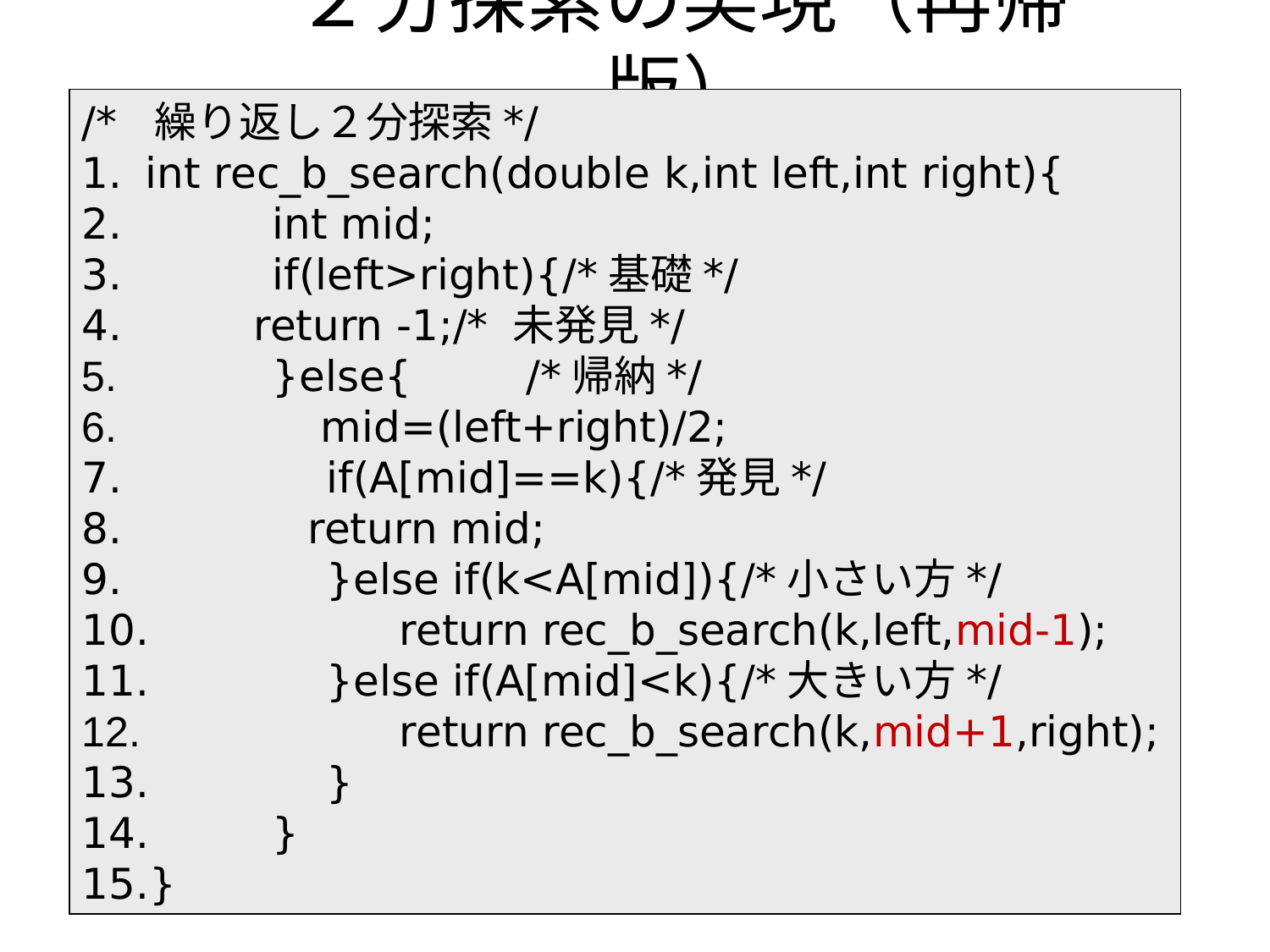

# ２分探索の実現（再帰版）
/*  繰り返し２分探索*/
int rec_b_search(double k,int left,int right){
 	int mid;
 	if(left>right){/*基礎*/
        return -1;/* 未発見*/
　	}else{	/*帰納*/
　	    mid=(left+right)/2;
 	    if(A[mid]==k){/*発見*/
            return mid;
 	    }else if(k<A[mid]){/*小さい方*/
 		return rec_b_search(k,left,mid-1);
 	    }else if(A[mid]<k){/*大きい方*/
　	　　	return rec_b_search(k,mid+1,right);
 	    }
 	}
}
40